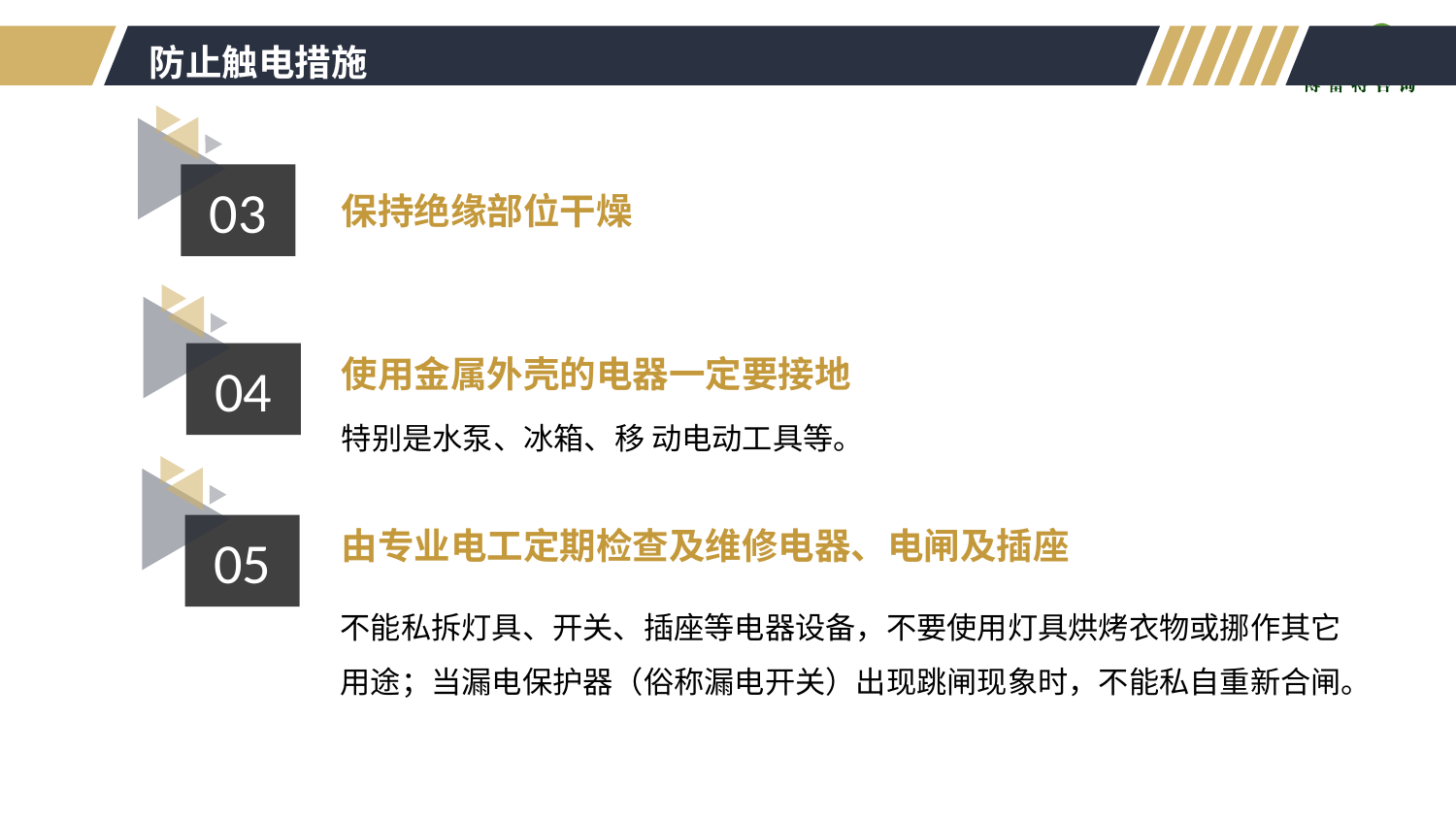

防止触电措施

03
保持绝缘部位干燥

使用金属外壳的电器一定要接地
04
特别是水泵、冰箱、移 动电动工具等。

由专业电工定期检查及维修电器、电闸及插座
05
不能私拆灯具、开关、插座等电器设备，不要使用灯具烘烤衣物或挪作其它用途；当漏电保护器（俗称漏电开关）出现跳闸现象时，不能私自重新合闸。